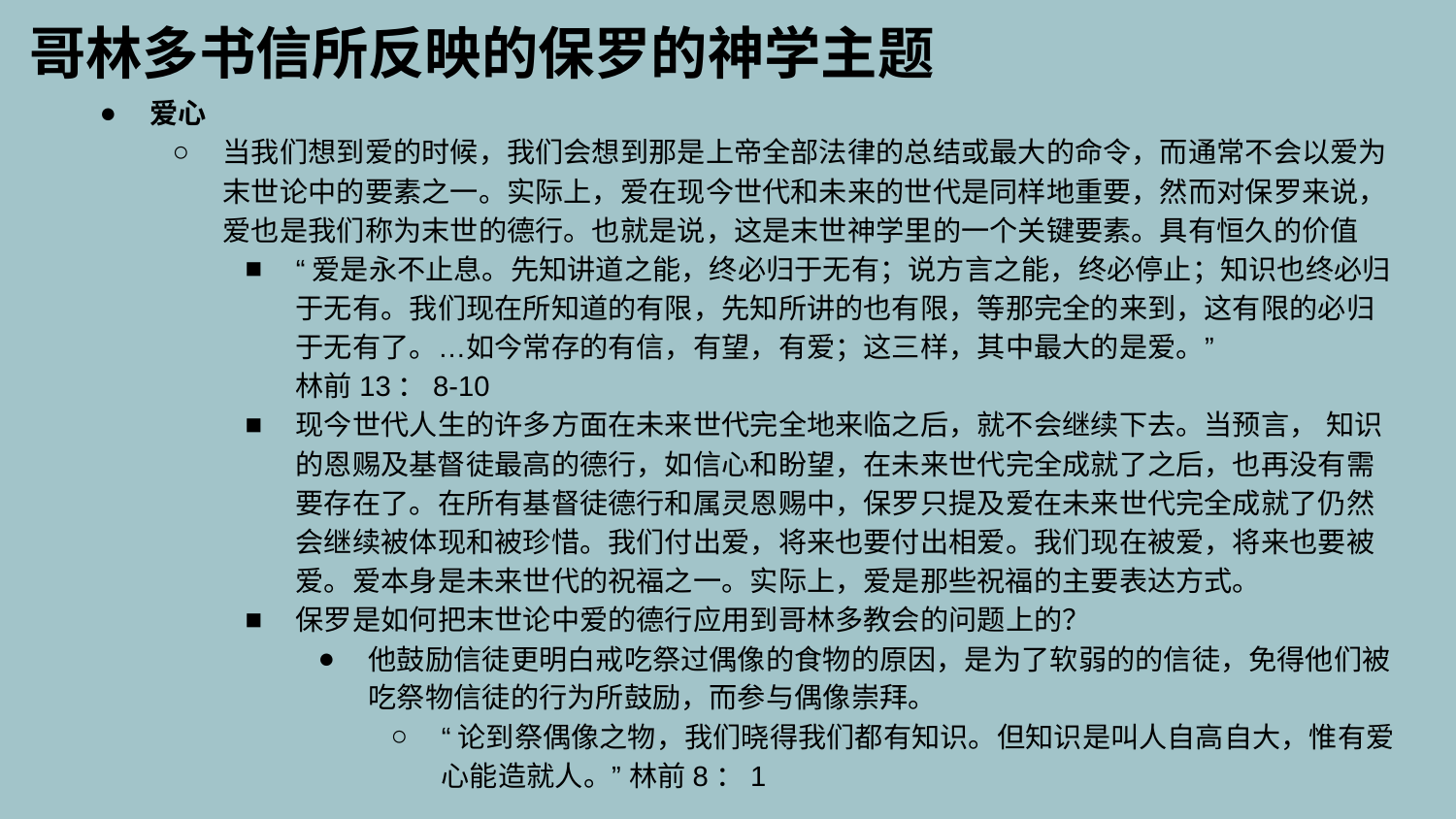

哥林多书信所反映的​​保罗的神学主题

爱心
当我们想到爱的时候，我们会想到那是上帝全部法律的总结或最大的命令，而通常不会以爱为末世论中的要素之一。实际上，爱在现今世代和未来的世代是同样地重要，然而对保罗来说，爱也是我们称为末世的德行。也就是说，这是末世神学里的一个关键要素。具有恒久的价值
“爱是永不止息。先知讲道之能，终必归于无有；说方言之能，终必停止；知识也终必归于无有。我们现在所知道的有限，先知所讲的也有限，等那完全的来到，这有限的必归于无有了。…如今常存的有信，有望，有爱；这三样，其中最大的是爱。”                    林前13：8-10
现今世代人生的许多方面在未来世代完全地来临之后，就不会继续下去。当预言， 知识的恩赐及基督徒最高的德行，如信心和盼望，在未来世代完全成就了之后，也再没有需要存在了。在所有基督徒德行和属灵恩赐中，保罗只提及爱在未来世代完全成就了仍然会继续被体现和被珍惜。我们付出爱，将来也要付出相爱。我们现在被爱，将来也要被爱。爱本身是未来世代的祝福之一。实际上，爱是那些祝福的主要表达方式。
保罗是如何把末世论中爱的德行应用到哥林多教会的问题上的？
他鼓励信徒更明白戒吃祭过偶像的食物的原因，是为了软弱的的信徒，免得他们被吃祭物信徒的行为所鼓励，而参与偶像崇拜。
“论到祭偶像之物，我们晓得我们都有知识。但知识是叫人自高自大，惟有爱心能造就人。” 林前8：1